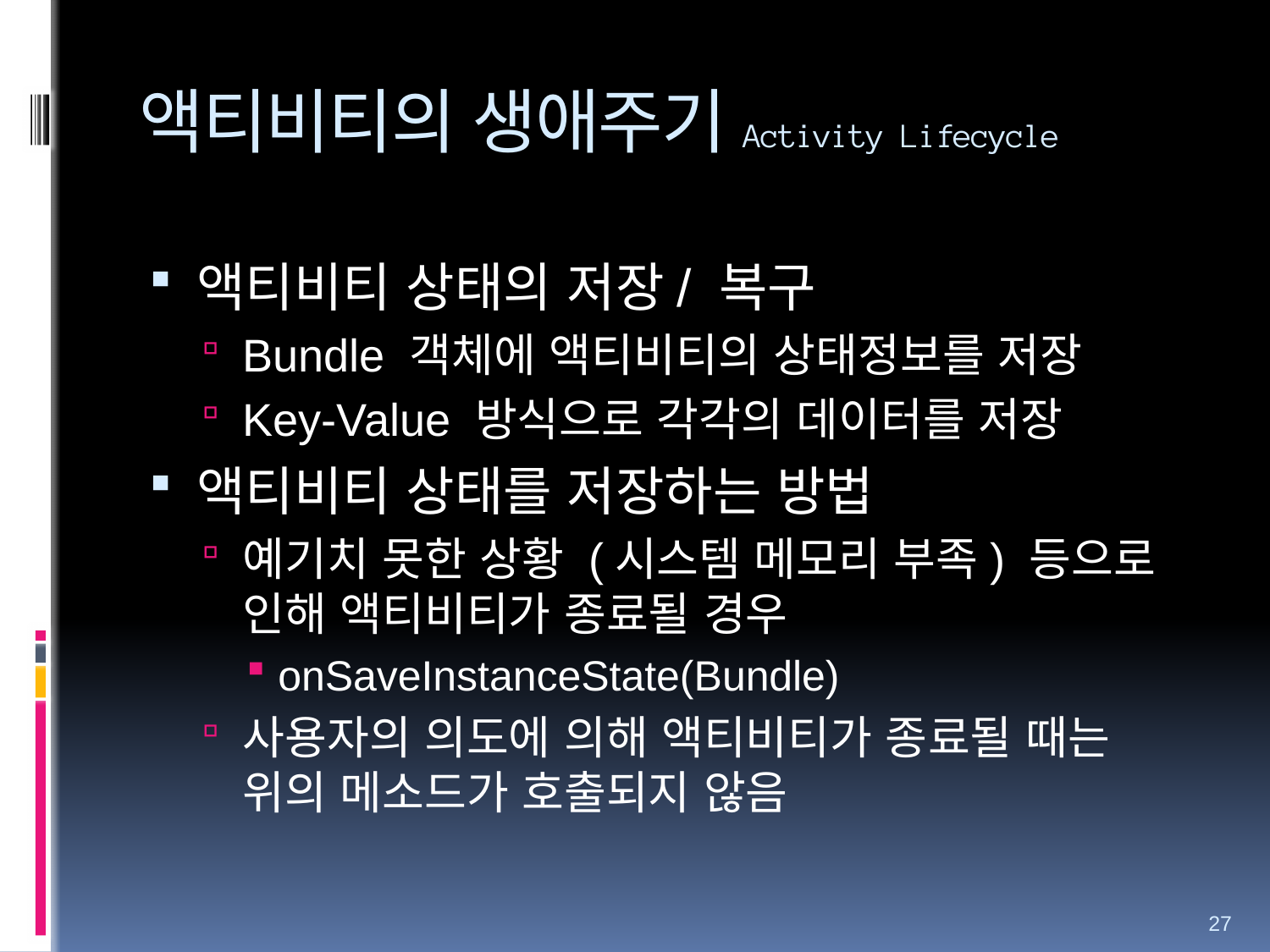

# 액티비티의 생애주기Activity Lifecycle
액티비티 상태의 저장/ 복구
Bundle 객체에 액티비티의 상태정보를 저장
Key-Value 방식으로 각각의 데이터를 저장
액티비티 상태를 저장하는 방법
예기치 못한 상황 (시스템 메모리 부족) 등으로 인해 액티비티가 종료될 경우
onSaveInstanceState(Bundle)
사용자의 의도에 의해 액티비티가 종료될 때는 위의 메소드가 호출되지 않음
27